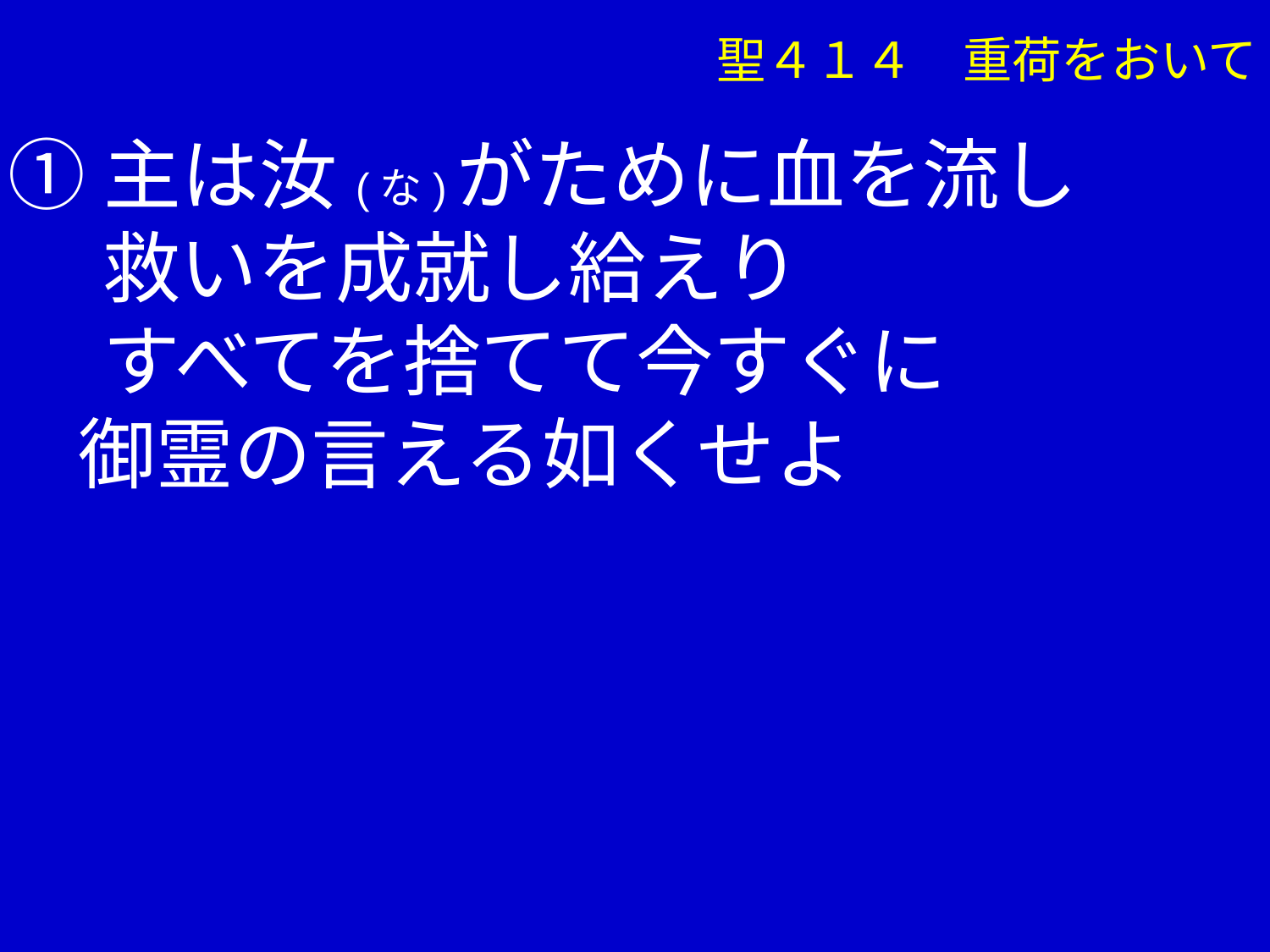

聖４１４　重荷をおいて
①主は汝(な)がために血を流し
　 救いを成就し給えり
　 すべてを捨てて今すぐに
   御霊の言える如くせよ